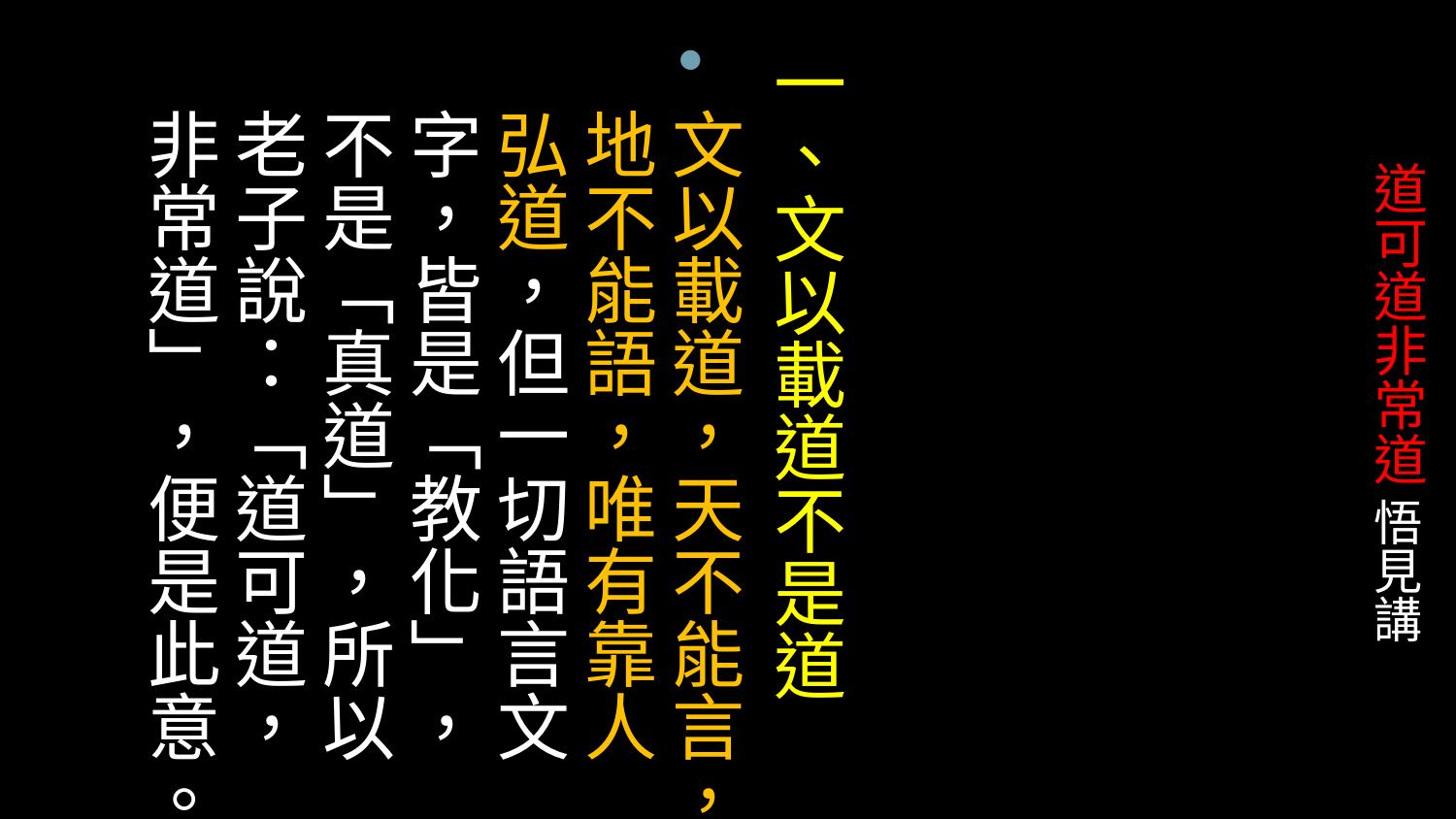

# 道可道非常道 悟見講
一、文以載道不是道
文以載道，天不能言，地不能語，唯有靠人弘道，但一切語言文字，皆是「教化」，不是「真道」，所以老子說：「道可道，非常道」，便是此意。